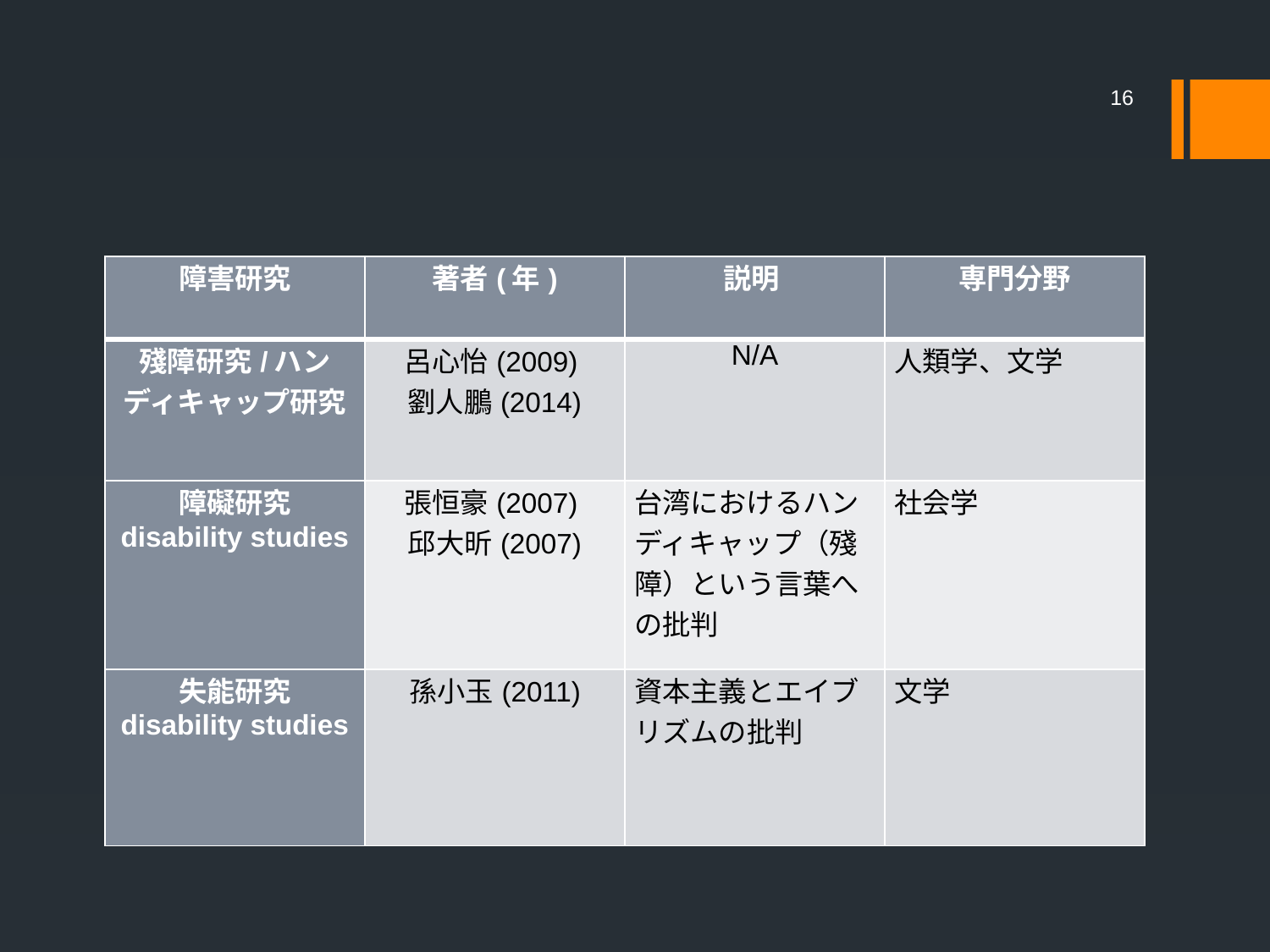

16
# Translations of “Disability”
| 障害研究 | 著者(年) | 説明 | 専門分野 |
| --- | --- | --- | --- |
| 殘障研究/ハンディキャップ研究 | 呂心怡(2009) 劉人鵬(2014) | N/A | 人類学、文学 |
| 障礙研究 disability studies | 張恒豪(2007) 邱大昕(2007) | 台湾におけるハンディキャップ（殘障）という言葉への批判 | 社会学 |
| 失能研究 disability studies | 孫小玉(2011) | 資本主義とエイブリズムの批判 | 文学 |